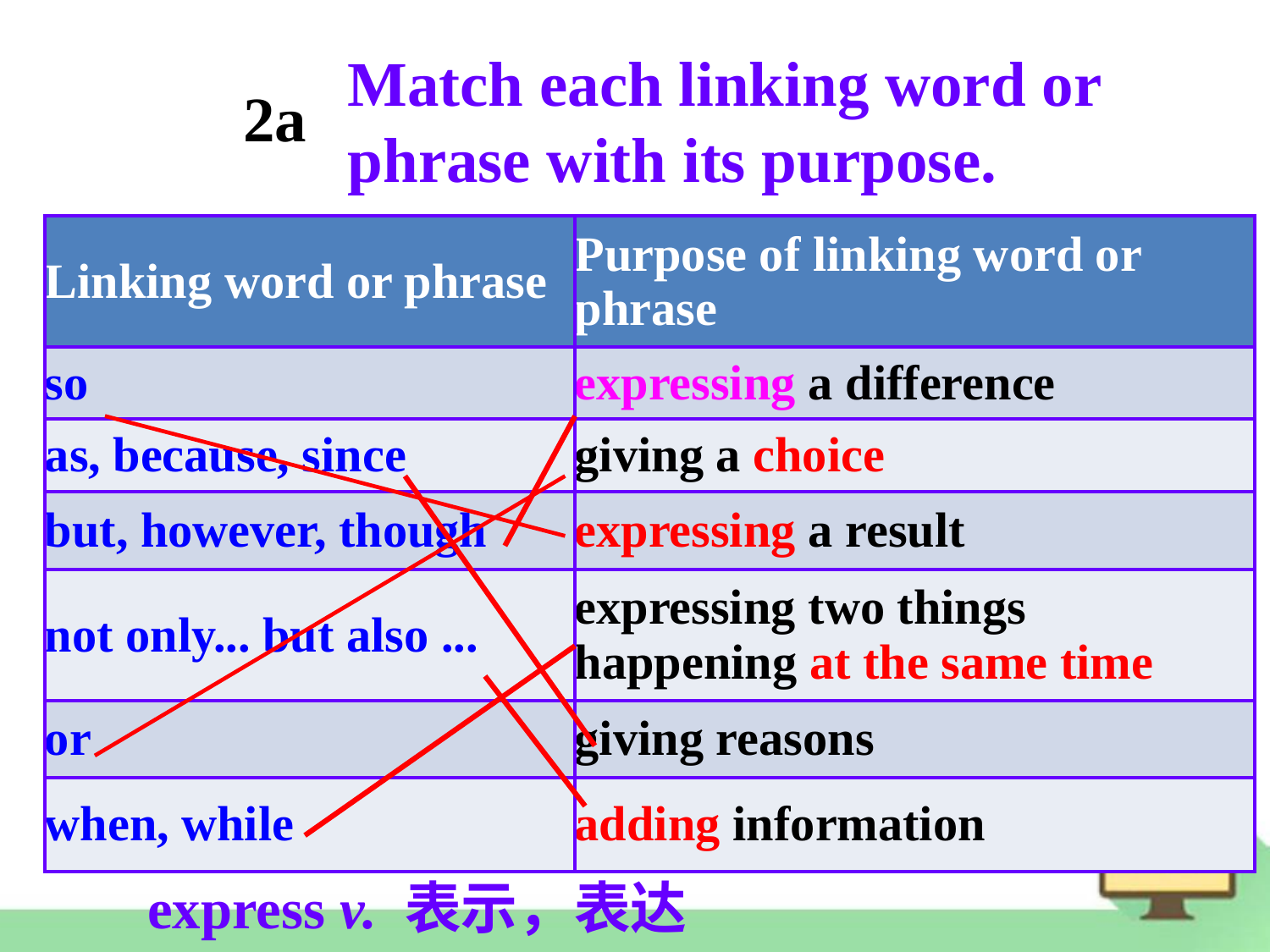

Match each linking word or phrase with its purpose.
2a
| Linking word or phrase | Purpose of linking word or phrase |
| --- | --- |
| so | expressing a difference |
| as, because, since | giving a choice |
| but, however, though | expressing a result |
| not only... but also ... | expressing two things happening at the same time |
| or | giving reasons |
| when, while | adding information |

express v. 表示，表达